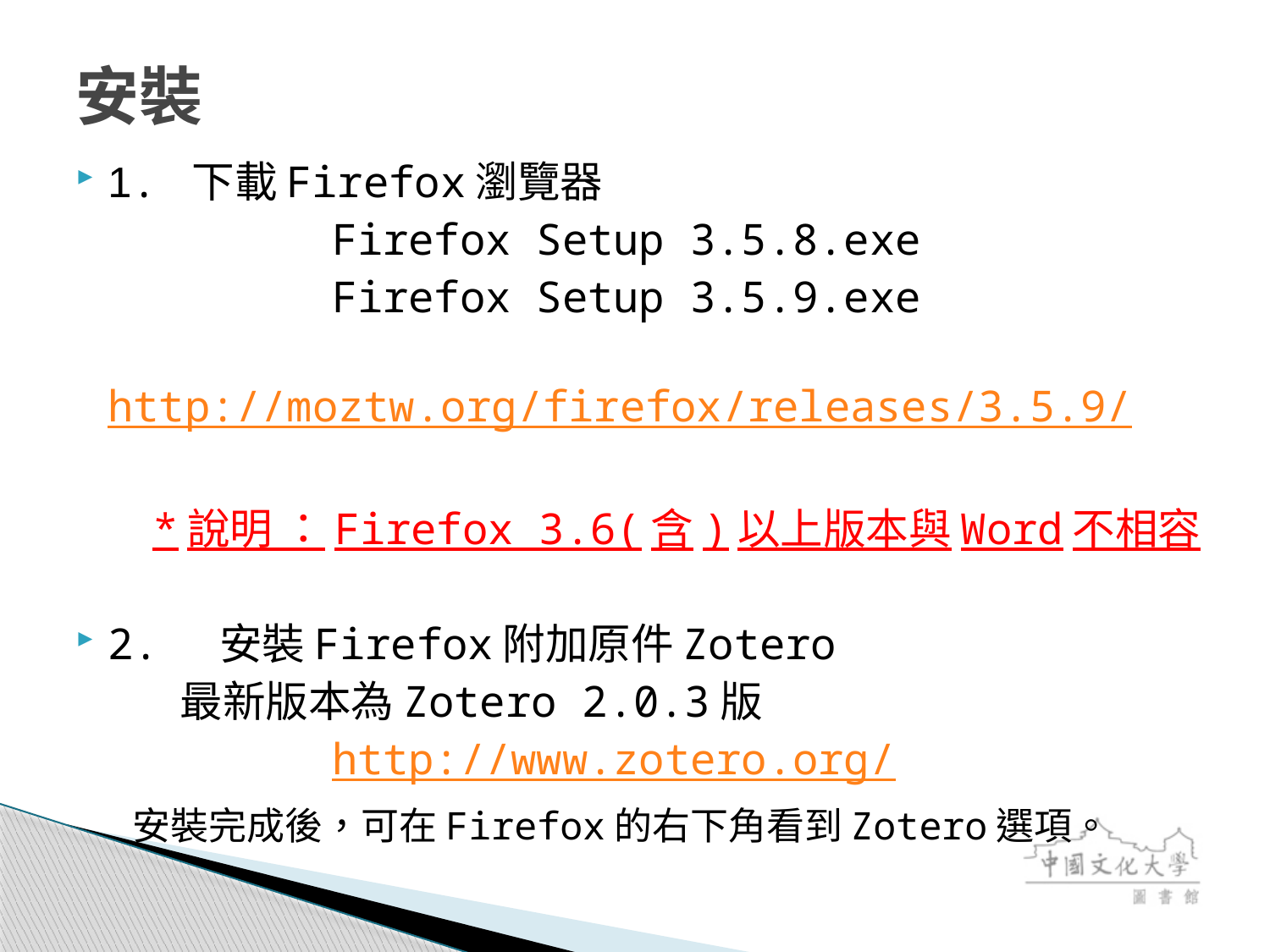

# 安裝
1. 下載Firefox瀏覽器
          Firefox Setup 3.5.8.exe
          Firefox Setup 3.5.9.exe
              http://moztw.org/firefox/releases/3.5.9/

   *說明 ：Firefox 3.6(含)以上版本與Word不相容

2.  安裝Firefox附加原件Zotero
          最新版本為Zotero 2.0.3版
          http://www.zotero.org/
     安裝完成後，可在Firefox的右下角看到Zotero選項。